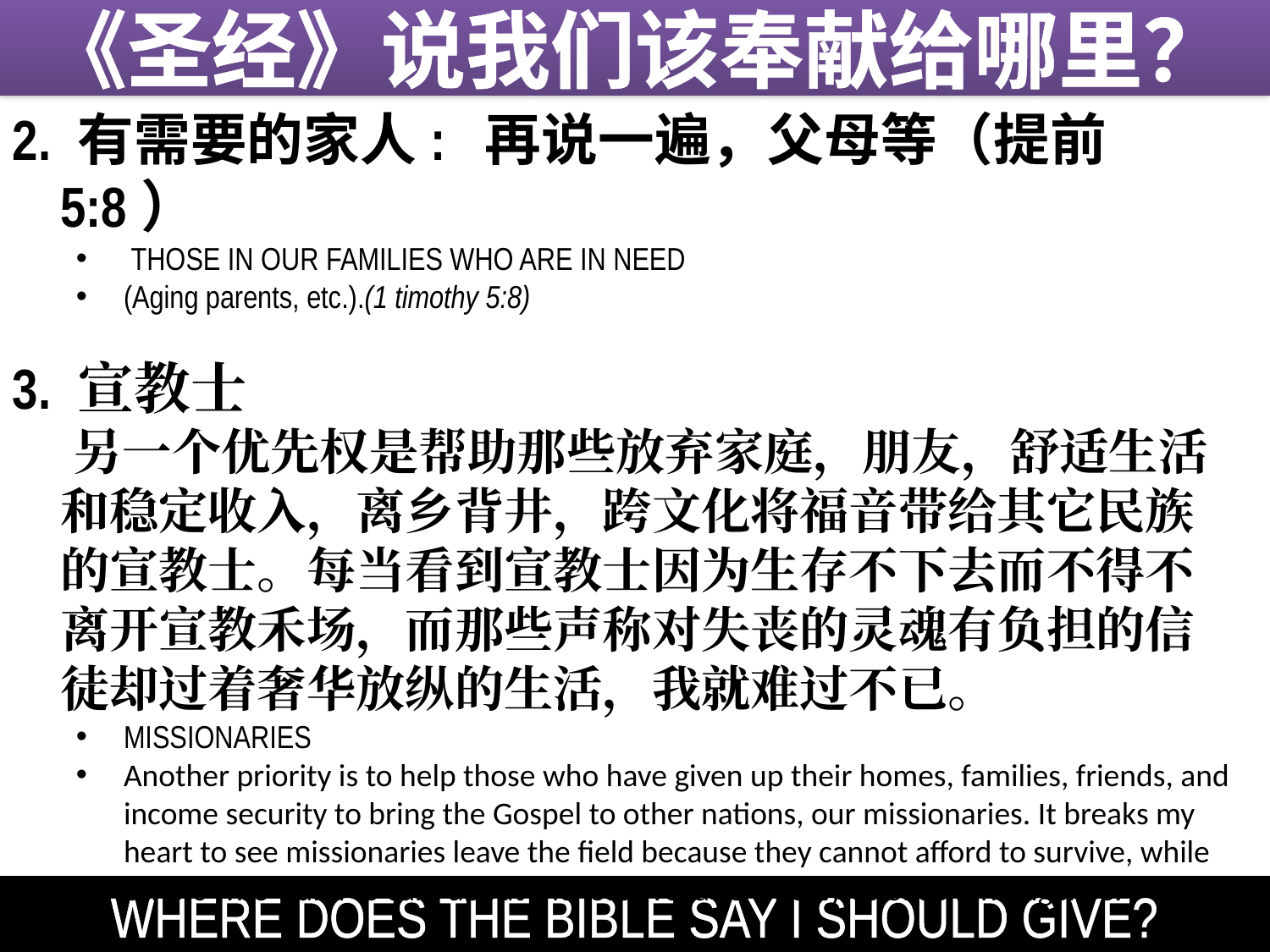

《圣经》说我们该奉献给哪里？
2. 有需要的家人:  再说一遍，父母等（提前5:8）
 THOSE IN OUR FAMILIES WHO ARE IN NEED
(Aging parents, etc.).(1 timothy 5:8)

3. 宣教士
    另一个优先权是帮助那些放弃家庭，朋友，舒适生活和稳定收入，离乡背井，跨文化将福音带给其它民族的宣教士。每当看到宣教士因为生存不下去而不得不离开宣教禾场，而那些声称对失丧的灵魂有负担的信徒却过着奢华放纵的生活，我就难过不已。
MISSIONARIES
Another priority is to help those who have given up their homes, families, friends, and income security to bring the Gospel to other nations, our missionaries. It breaks my heart to see missionaries leave the field because they cannot afford to survive, while others who claim to care about the lost live lavish lifestyles of self-indulgence.
WHERE DOES THE BIBLE SAY I SHOULD GIVE?